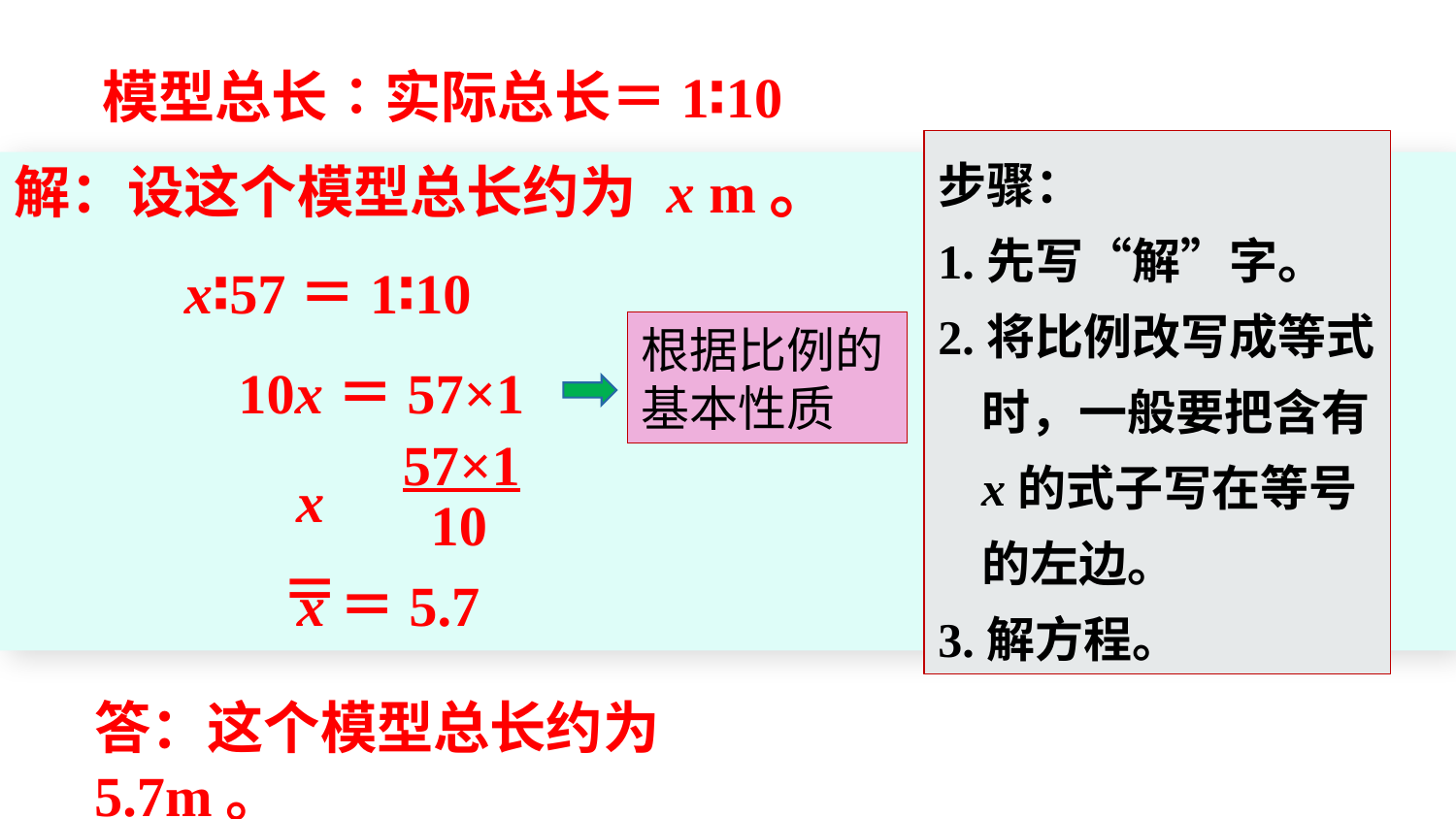

模型总长∶实际总长＝1∶10
解：设这个模型总长约为 x m。
           x∶57＝1∶10
步骤：
1.先写“解”字。
2.将比例改写成等式时，一般要把含有x的式子写在等号的左边。
3.解方程。
根据比例的基本性质

10x＝57×1
57×1
  10
 x＝
www.youyi100.com
x＝5.7
答：这个模型总长约为5.7m。